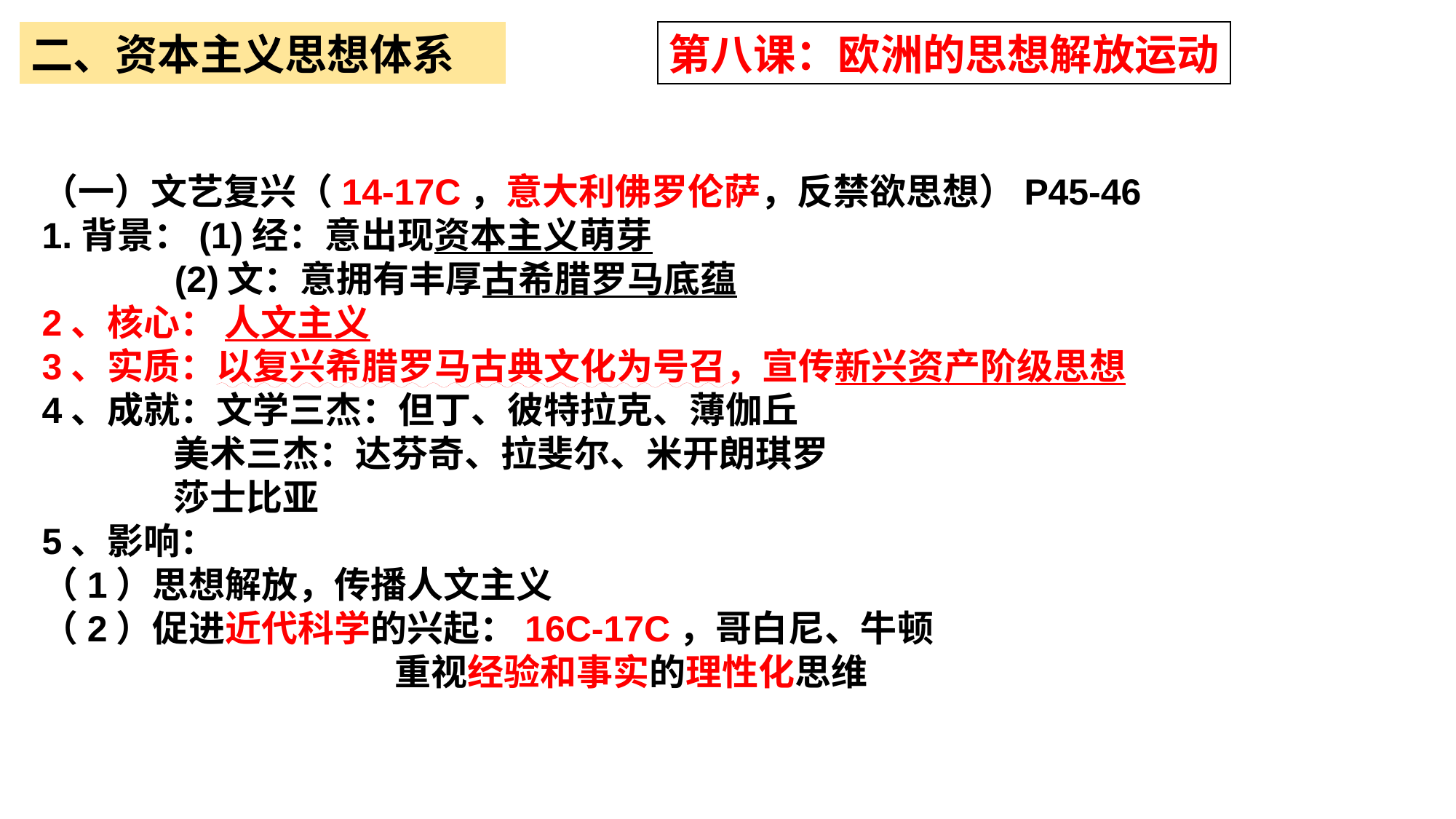

二、资本主义思想体系
第八课：欧洲的思想解放运动
（一）文艺复兴（14-17C，意大利佛罗伦萨，反禁欲思想）P45-46
1.背景：(1)经：意出现资本主义萌芽
             (2)文：意拥有丰厚古希腊罗马底蕴
2、核心： 人文主义
3、实质：以复兴希腊罗马古典文化为号召，宣传新兴资产阶级思想
4、成就：文学三杰：但丁、彼特拉克、薄伽丘
               美术三杰：达芬奇、拉斐尔、米开朗琪罗
               莎士比亚
5、影响：
（1）思想解放，传播人文主义
（2）促进近代科学的兴起：16C-17C，哥白尼、牛顿
                                          重视经验和事实的理性化思维